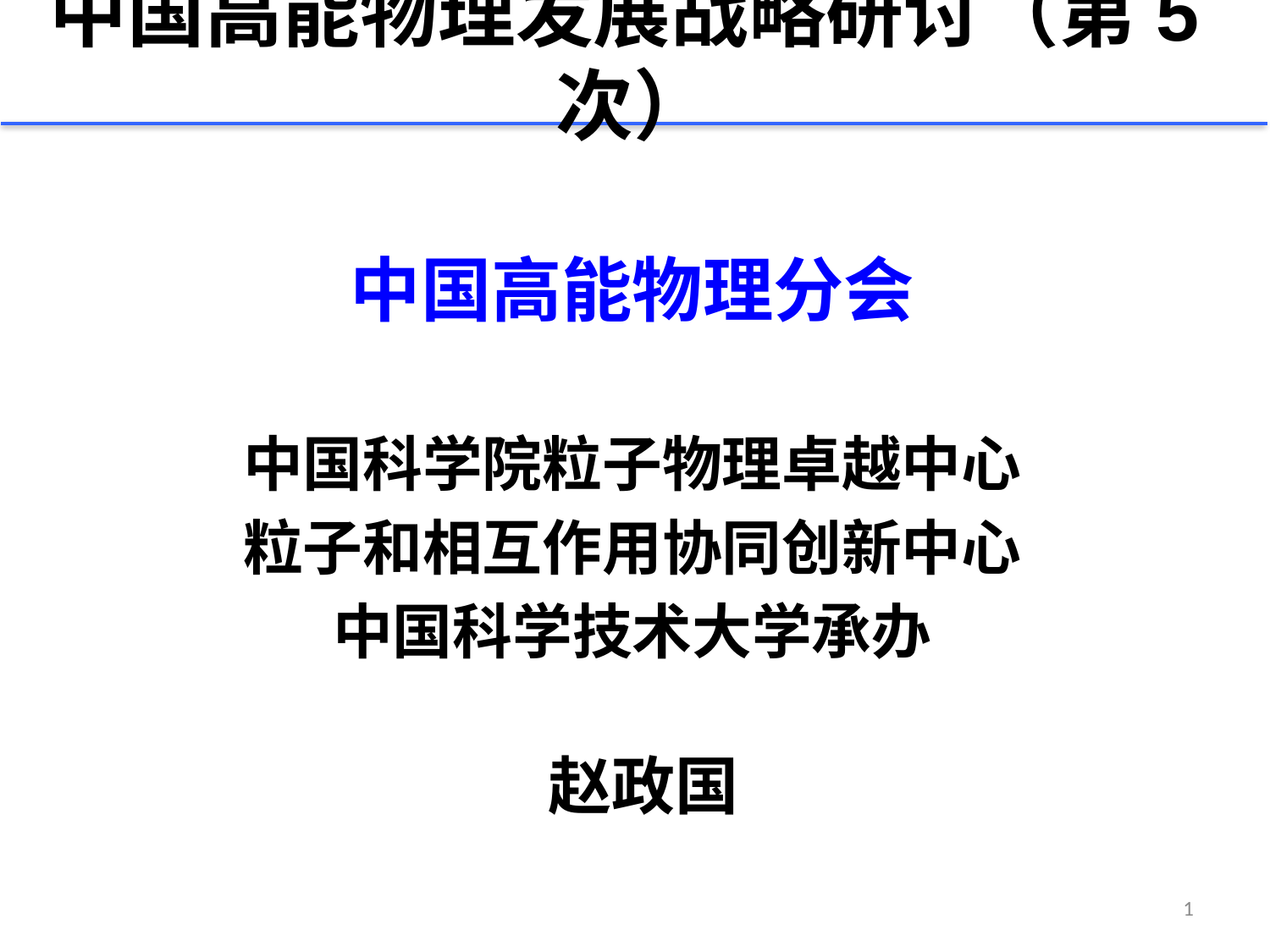

# 中国高能物理发展战略研讨（第5次）

中国高能物理分会

中国科学院粒子物理卓越中心
粒子和相互作用协同创新中心
中国科学技术大学承办
赵政国
1